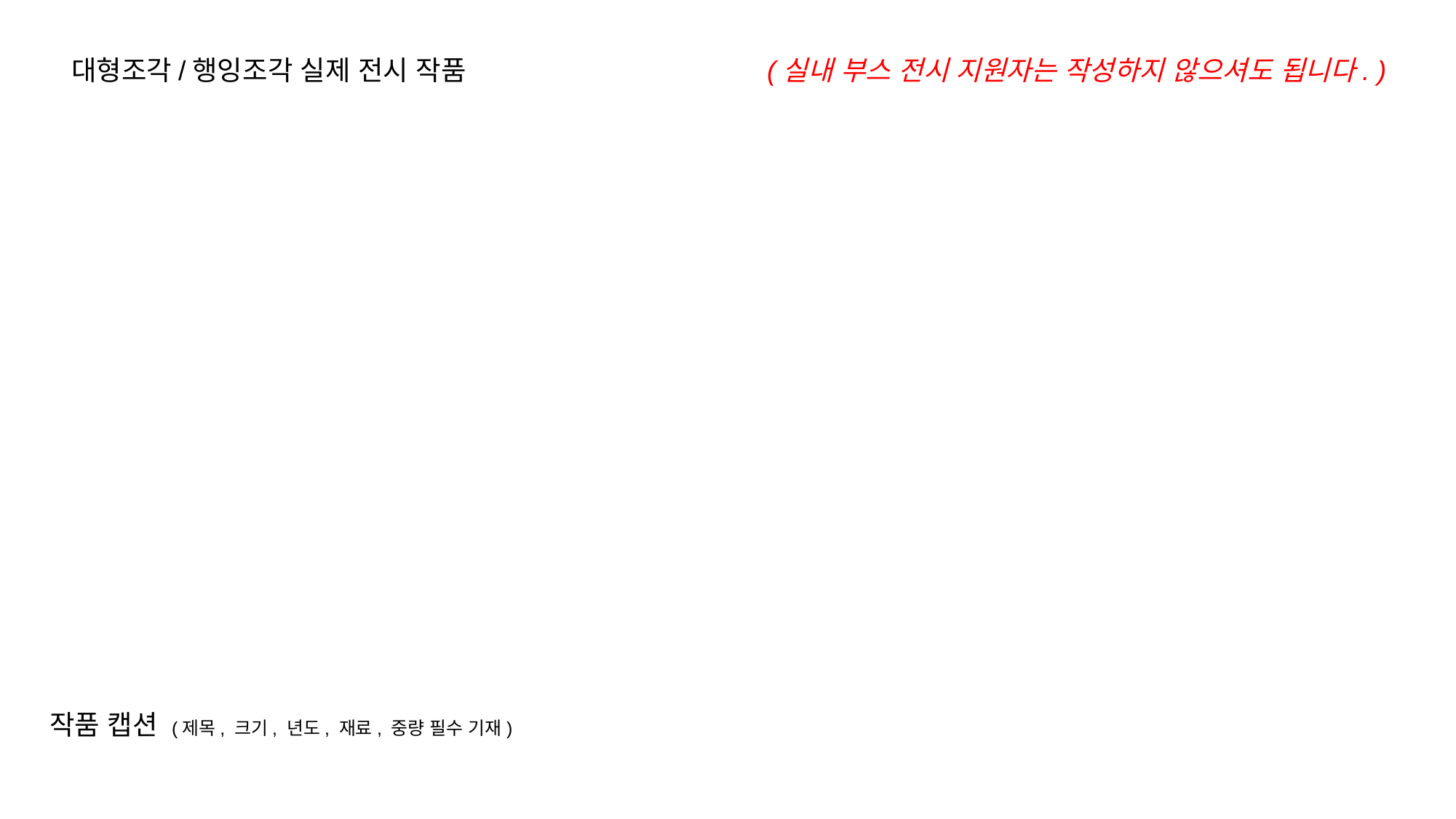

대형조각/행잉조각 실제 전시 작품
(실내 부스 전시 지원자는 작성하지 않으셔도 됩니다. )
작품 캡션 (제목, 크기, 년도, 재료, 중량 필수 기재)